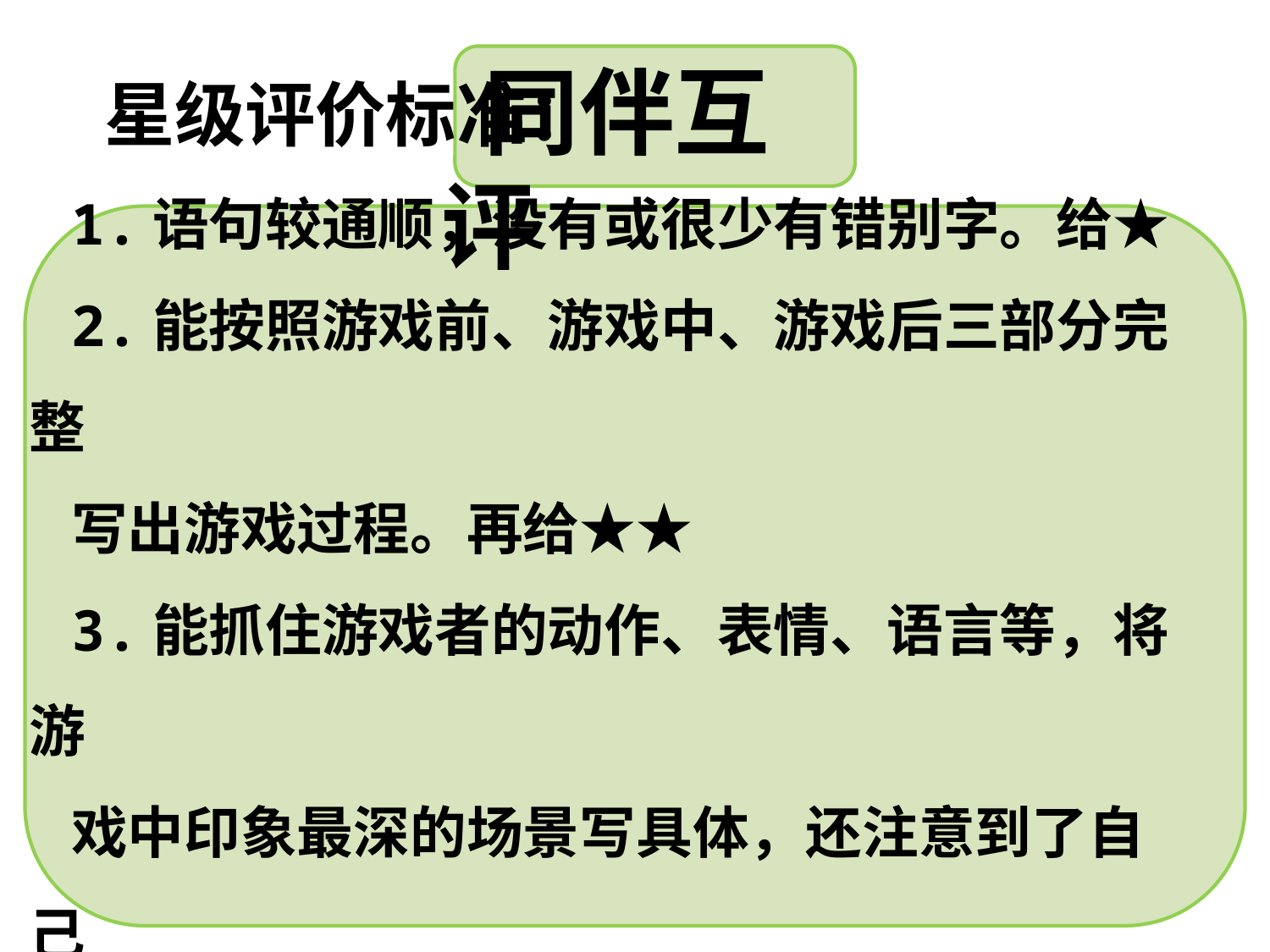

同伴互评

 星级评价标准：
1.语句较通顺，没有或很少有错别字。给★
2.能按照游戏前、游戏中、游戏后三部分完整
写出游戏过程。再给★★
3.能抓住游戏者的动作、表情、语言等，将游
戏中印象最深的场景写具体，还注意到了自己
当时心情的描写。再给★★★